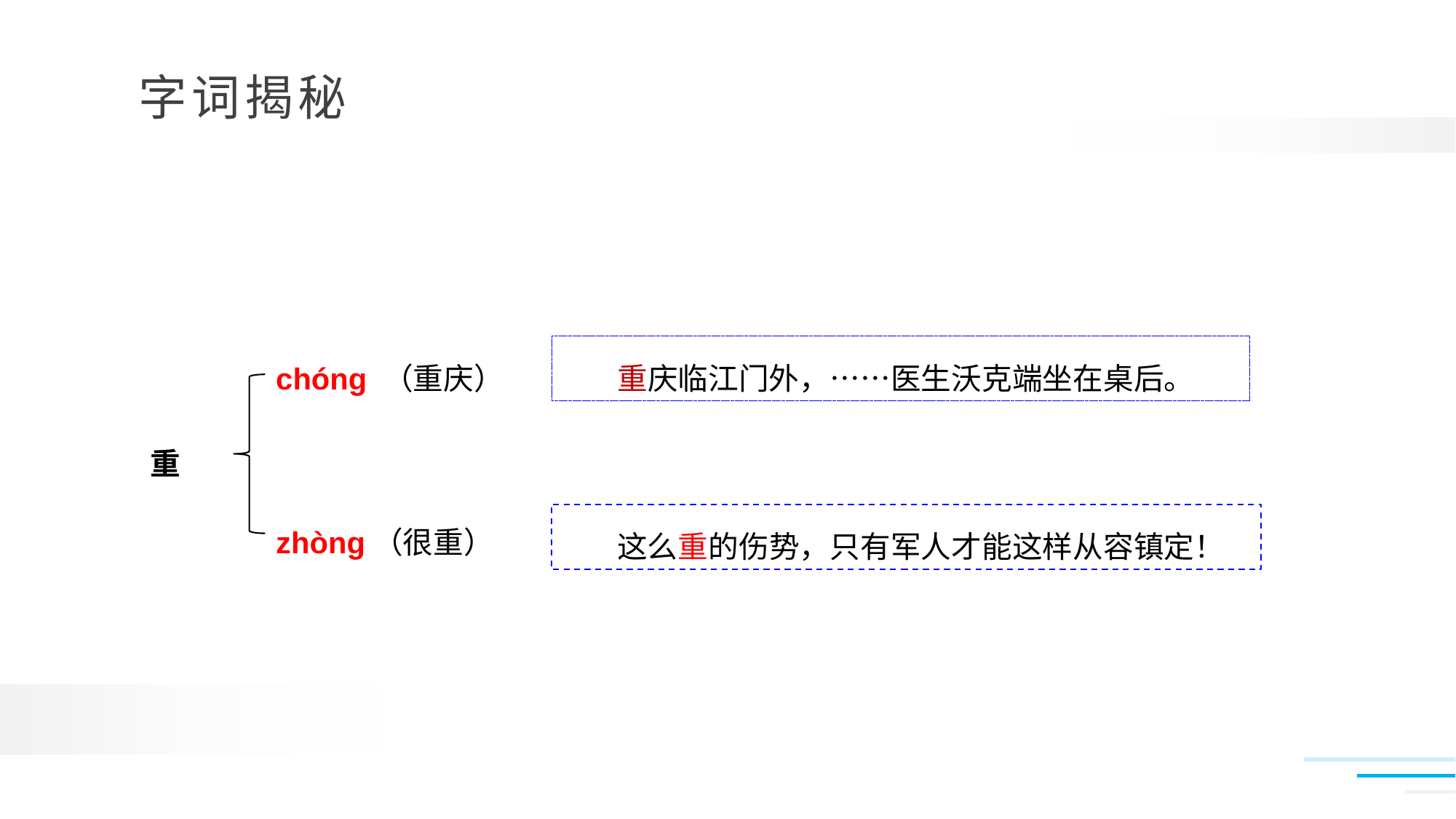

chóng （重庆）

zhòng（很重）
重庆临江门外，……医生沃克端坐在桌后。

重
这么重的伤势，只有军人才能这样从容镇定！